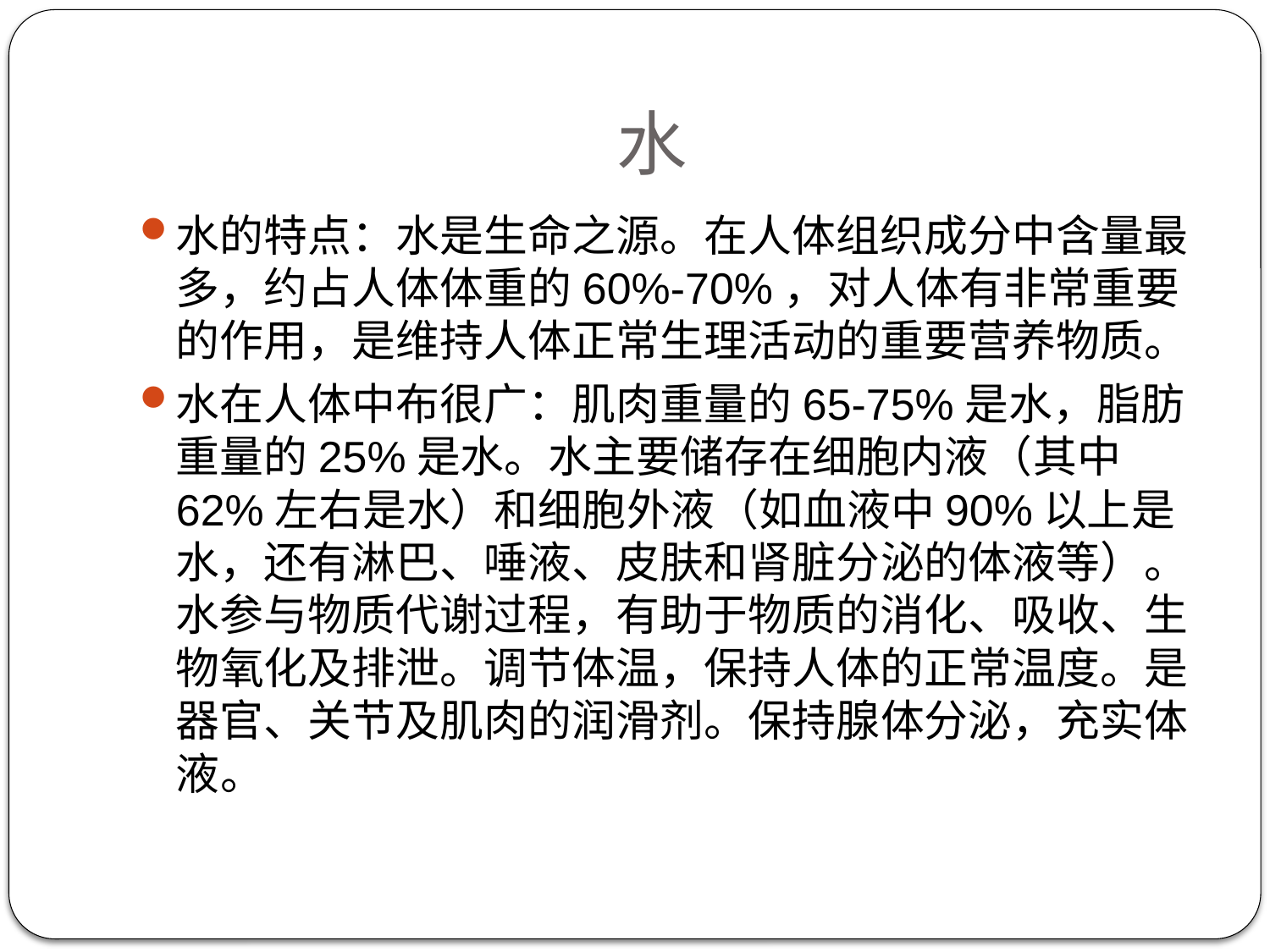

# 水
水的特点：水是生命之源。在人体组织成分中含量最多，约占人体体重的60%-70%，对人体有非常重要的作用，是维持人体正常生理活动的重要营养物质。
水在人体中布很广：肌肉重量的65-75%是水，脂肪重量的25%是水。水主要储存在细胞内液（其中62%左右是水）和细胞外液（如血液中90%以上是水，还有淋巴、唾液、皮肤和肾脏分泌的体液等）。水参与物质代谢过程，有助于物质的消化、吸收、生物氧化及排泄。调节体温，保持人体的正常温度。是器官、关节及肌肉的润滑剂。保持腺体分泌，充实体液。